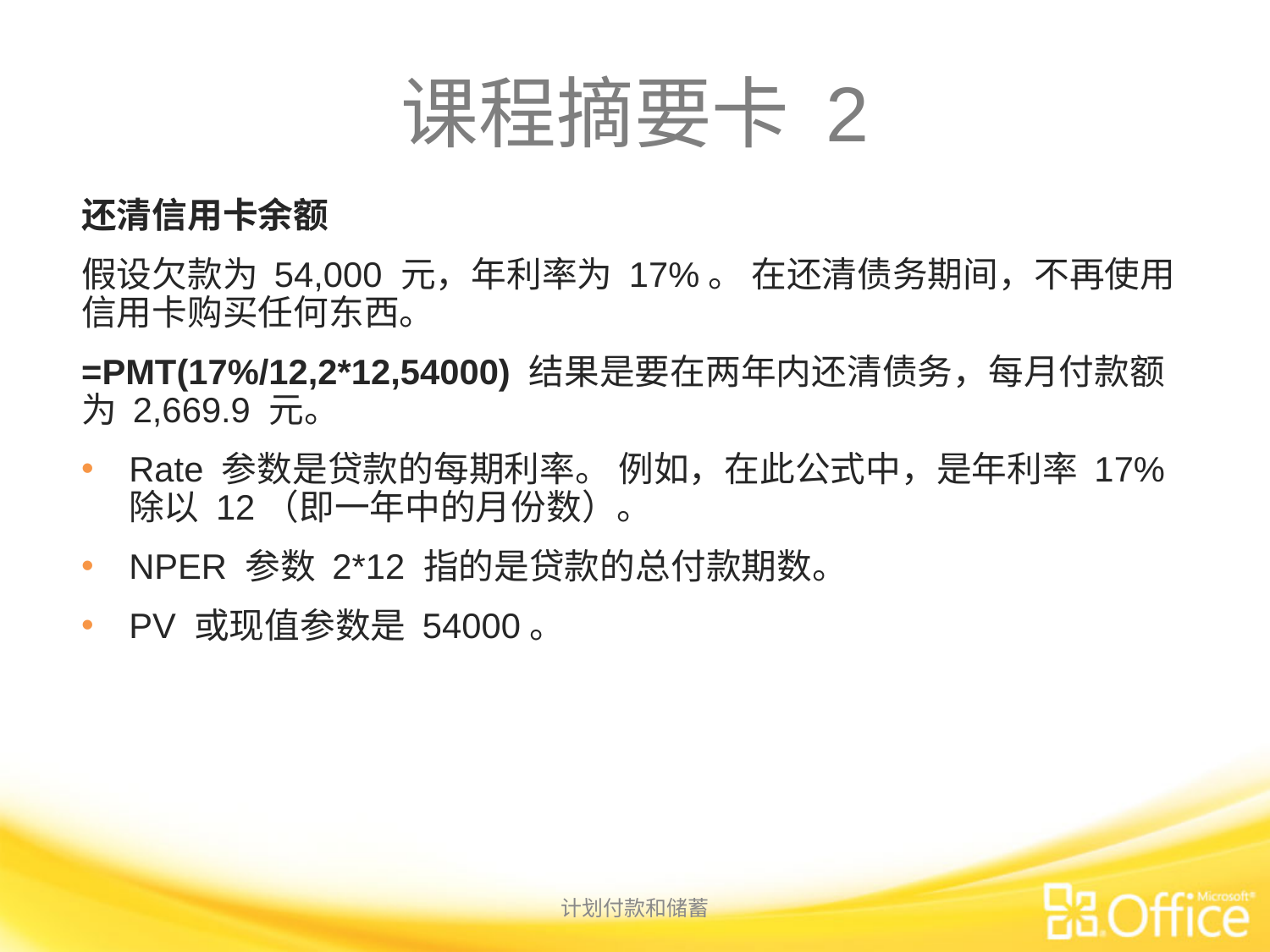

# 课程摘要卡 2
还清信用卡余额
假设欠款为 54,000 元，年利率为 17%。 在还清债务期间，不再使用信用卡购买任何东西。
=PMT(17%/12,2*12,54000) 结果是要在两年内还清债务，每月付款额为 2,669.9 元。
Rate 参数是贷款的每期利率。 例如，在此公式中，是年利率 17% 除以 12（即一年中的月份数）。
NPER 参数 2*12 指的是贷款的总付款期数。
PV 或现值参数是 54000。

计划付款和储蓄